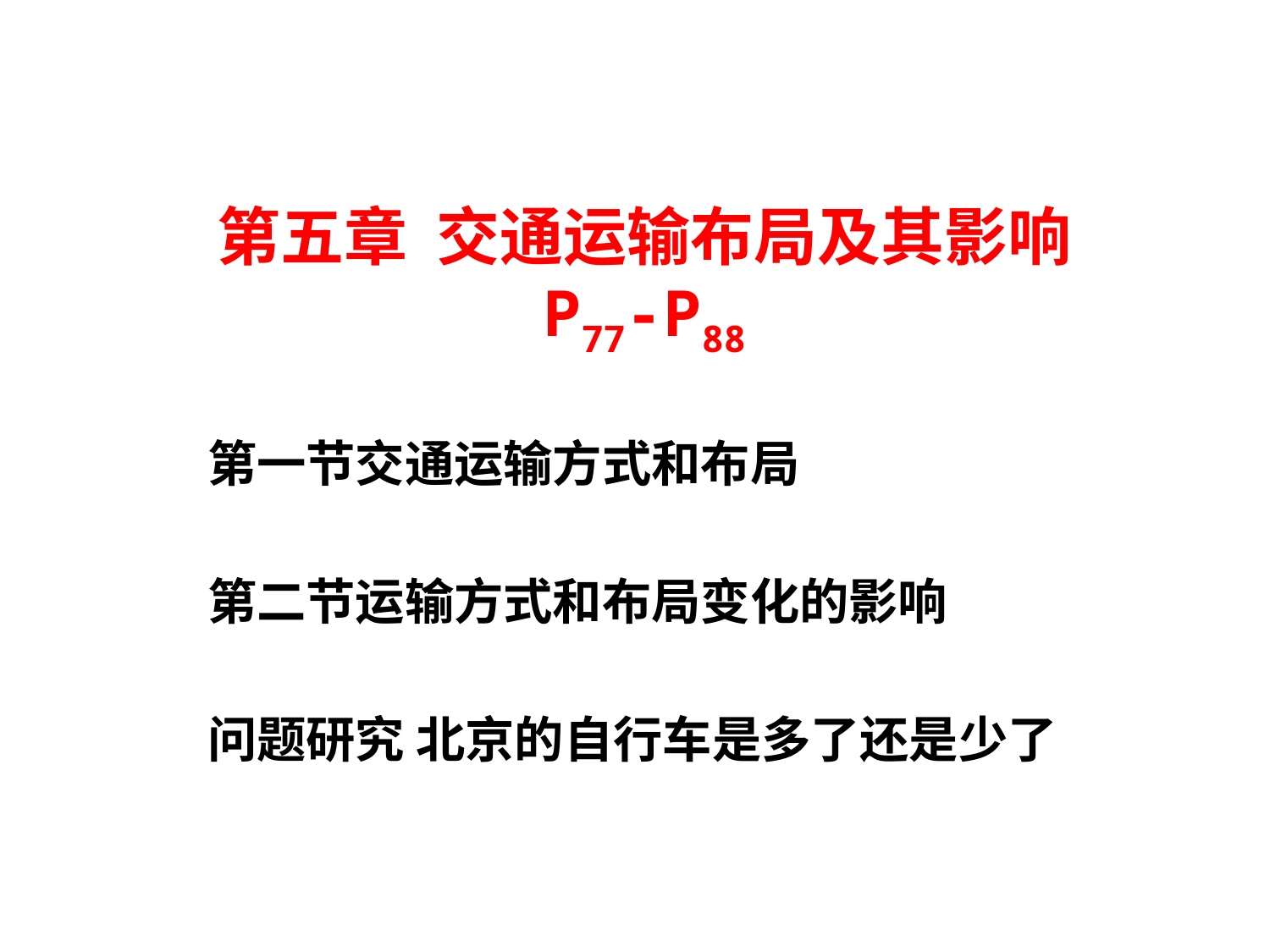

# 第五章  交通运输布局及其影响 P77-P88
第一节交通运输方式和布局

第二节运输方式和布局变化的影响

问题研究 北京的自行车是多了还是少了